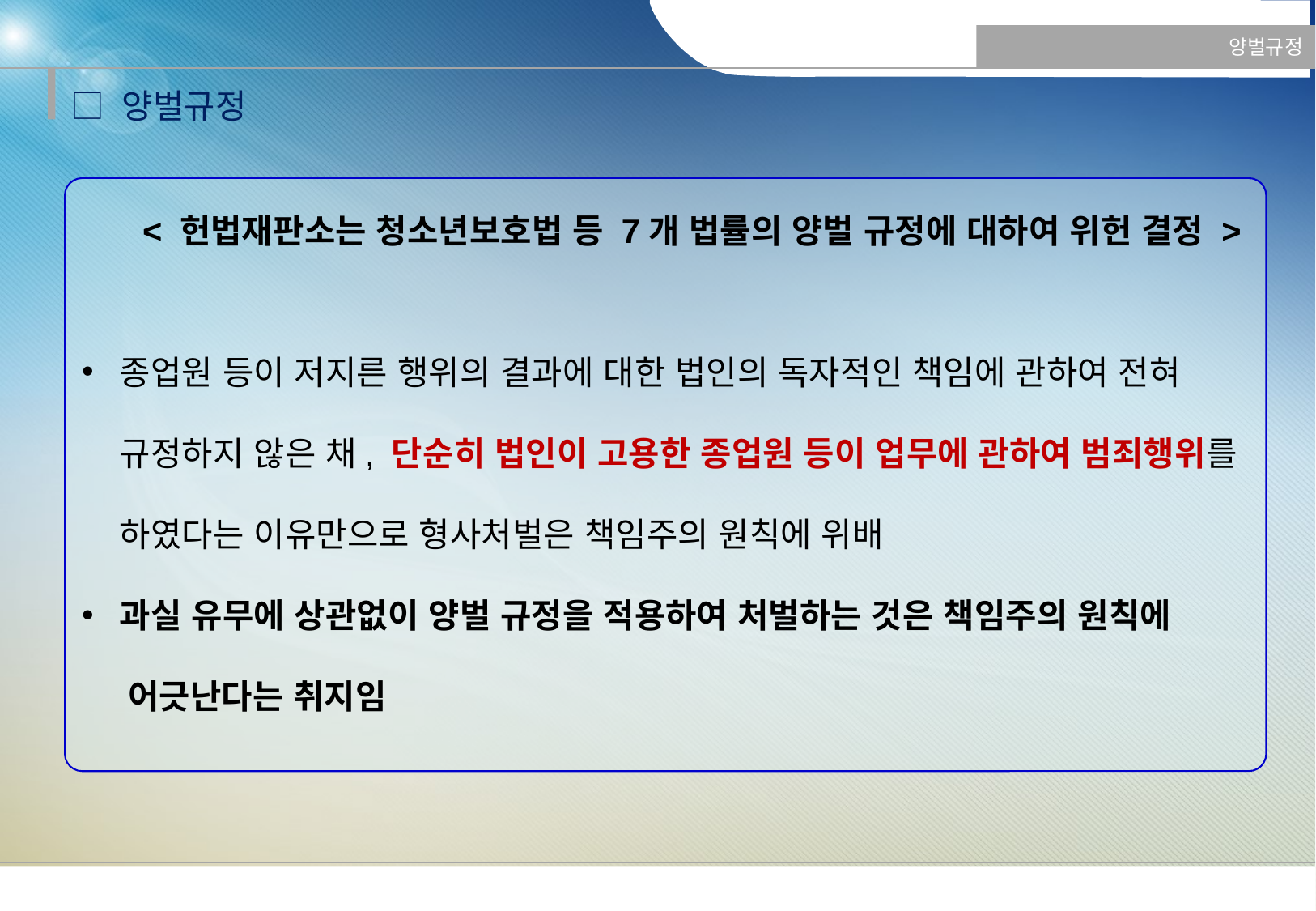

양벌규정
 □ 양벌규정
< 헌법재판소는 청소년보호법 등 7개 법률의 양벌 규정에 대하여 위헌 결정 >

종업원 등이 저지른 행위의 결과에 대한 법인의 독자적인 책임에 관하여 전혀 규정하지 않은 채, 단순히 법인이 고용한 종업원 등이 업무에 관하여 범죄행위를 하였다는 이유만으로 형사처벌은 책임주의 원칙에 위배
과실 유무에 상관없이 양벌 규정을 적용하여 처벌하는 것은 책임주의 원칙에
    어긋난다는 취지임